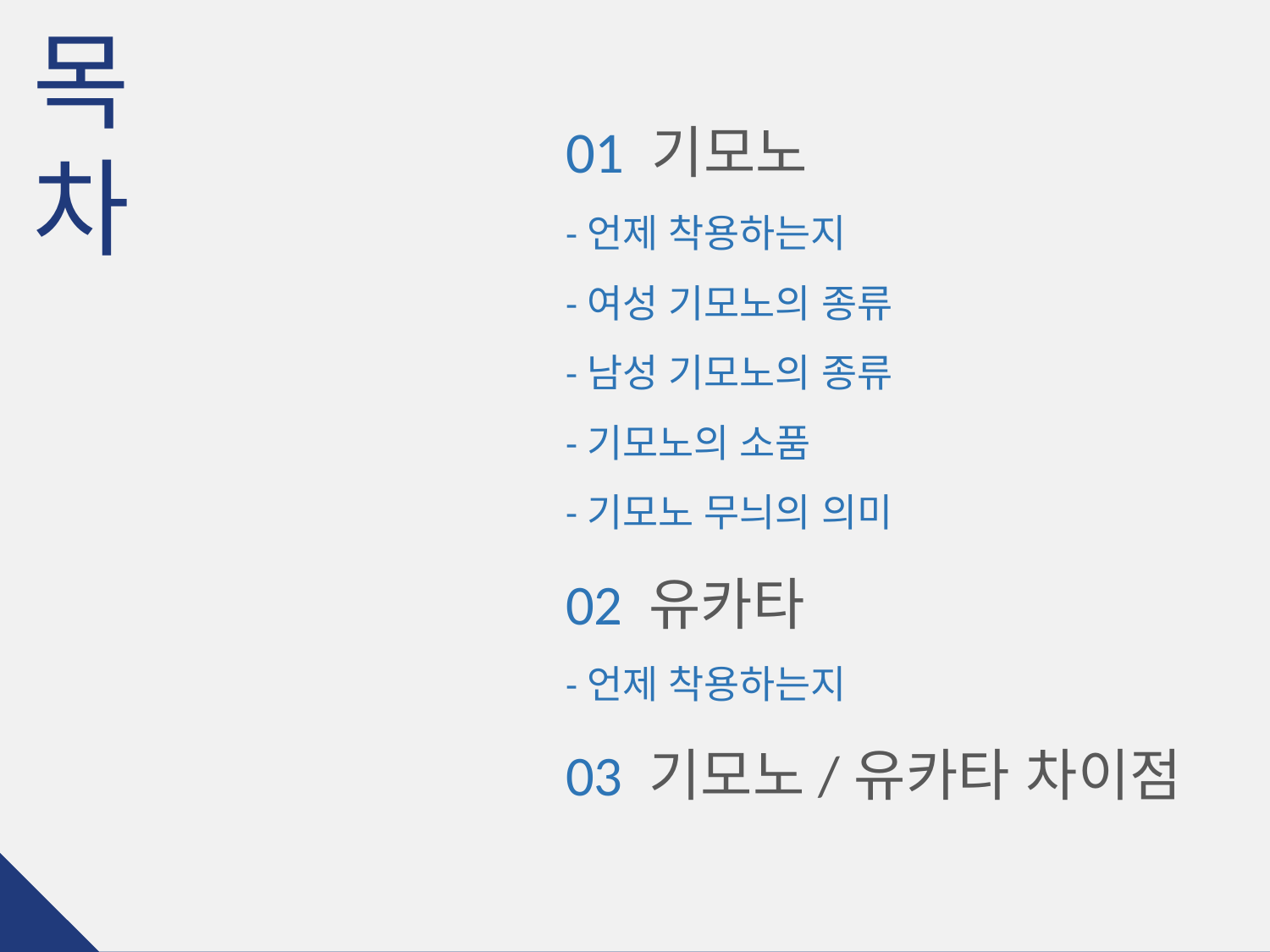

목
차
01 기모노
-언제 착용하는지
-여성 기모노의 종류
-남성 기모노의 종류
-기모노의 소품
-기모노 무늬의 의미
02 유카타
-언제 착용하는지
03 기모노/유카타 차이점